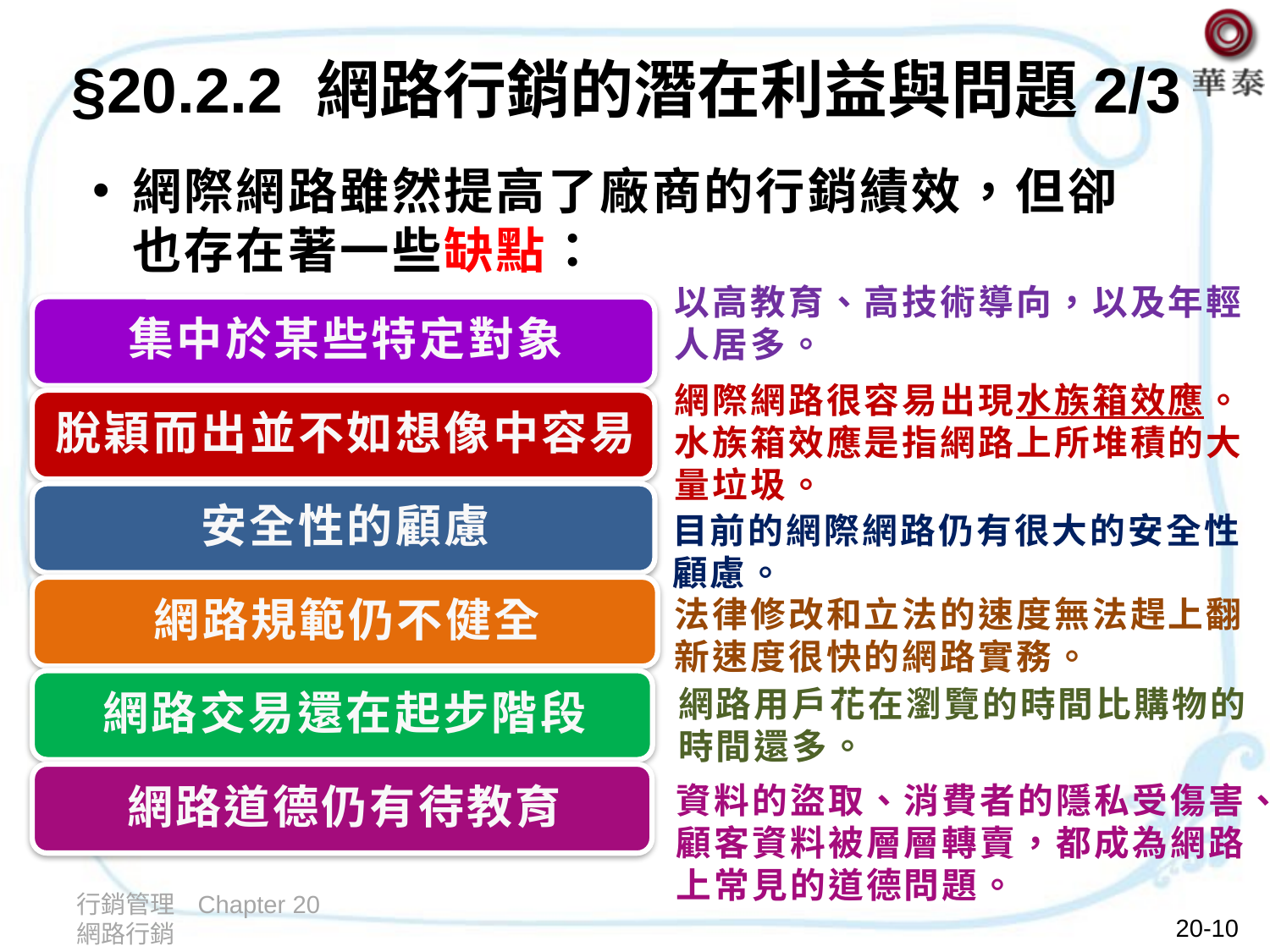

# §20.2.2 網路行銷的潛在利益與問題2/3
網際網路雖然提高了廠商的行銷績效，但卻也存在著一些缺點：
以高教育、高技術導向，以及年輕人居多。
集中於某些特定對象
脫穎而出並不如想像中容易
安全性的顧慮
網路規範仍不健全
網路交易還在起步階段
網路道德仍有待教育
網際網路很容易出現水族箱效應。水族箱效應是指網路上所堆積的大量垃圾。
目前的網際網路仍有很大的安全性顧慮。
法律修改和立法的速度無法趕上翻新速度很快的網路實務。
網路用戶花在瀏覽的時間比購物的時間還多。
資料的盜取、消費者的隱私受傷害、顧客資料被層層轉賣，都成為網路上常見的道德問題。
行銷管理   Chapter 20   網路行銷
20-10